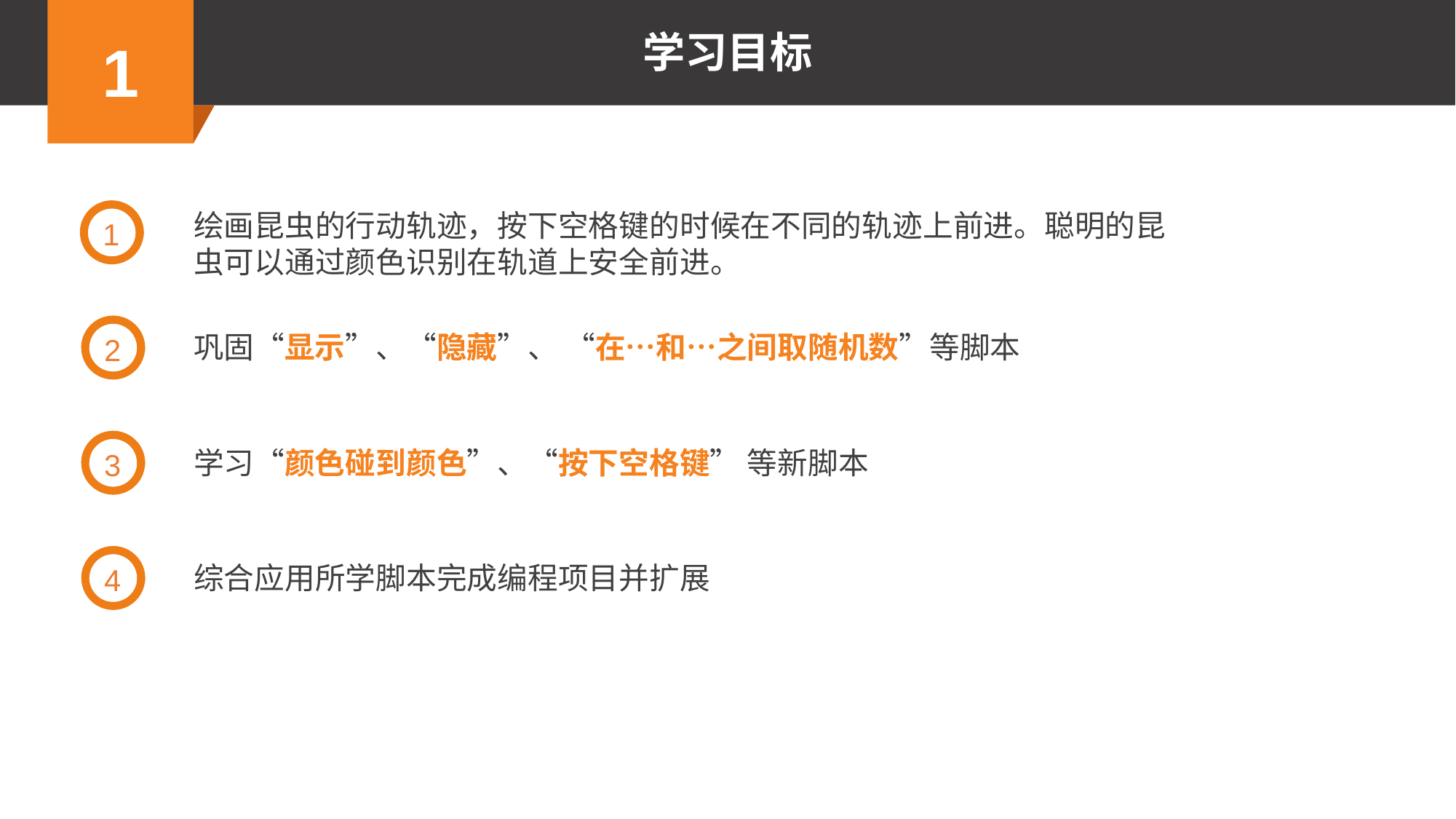

1
绘画昆虫的行动轨迹，按下空格键的时候在不同的轨迹上前进。聪明的昆虫可以通过颜色识别在轨道上安全前进。

2
巩固“显示”、“隐藏”、 “在…和…之间取随机数”等脚本

3
学习“颜色碰到颜色”、“按下空格键” 等新脚本

4
综合应用所学脚本完成编程项目并扩展